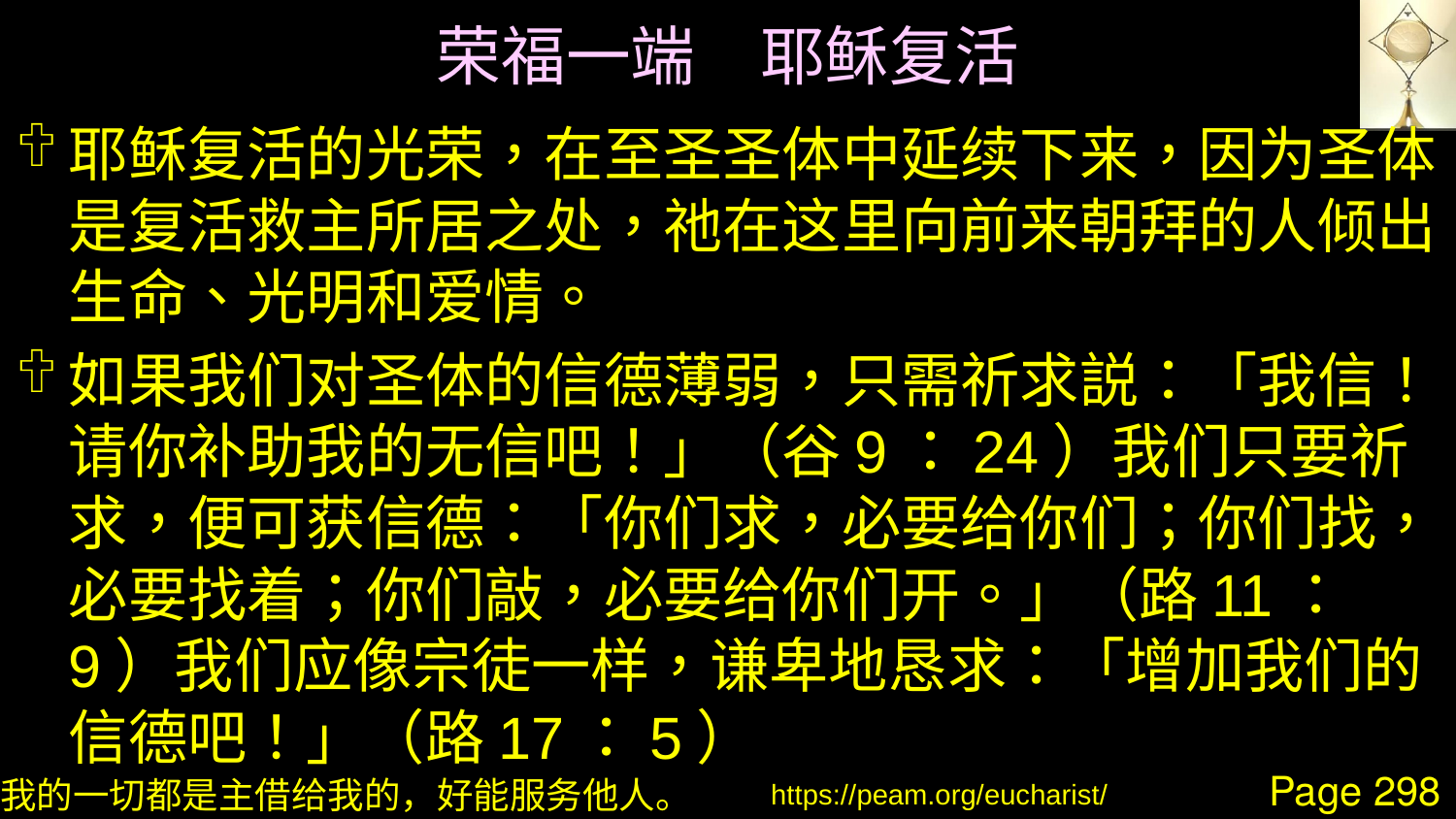

# 荣福一端　耶稣复活
耶稣复活的光荣，在至圣圣体中延续下来，因为圣体是复活救主所居之处，祂在这里向前来朝拜的人倾出生命、光明和爱情。
如果我们对圣体的信德薄弱，只需祈求説：「我信！请你补助我的无信吧！」（谷9：24）我们只要祈求，便可获信德：「你们求，必要给你们；你们找，必要找着；你们敲，必要给你们开。」（路11：9）我们应像宗徒一样，谦卑地恳求：「增加我们的信德吧！」（路17：5）